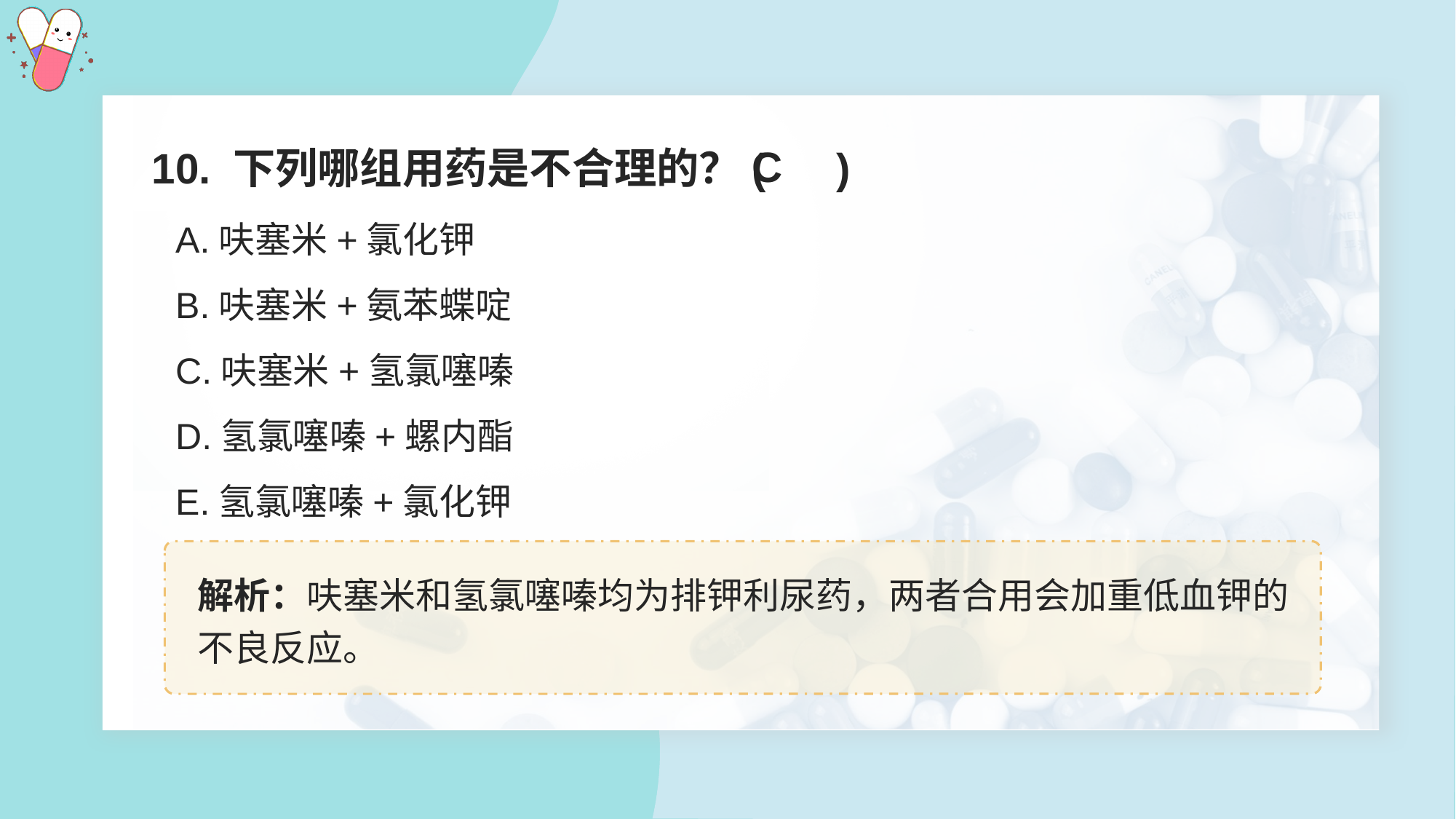

10. 下列哪组用药是不合理的？(      )
C
A.呋塞米+氯化钾
B.呋塞米+氨苯蝶啶
C.呋塞米+氢氯噻嗪
D.氢氯噻嗪+螺内酯
E.氢氯噻嗪+氯化钾

解析：呋塞米和氢氯噻嗪均为排钾利尿药，两者合用会加重低血钾的不良反应。